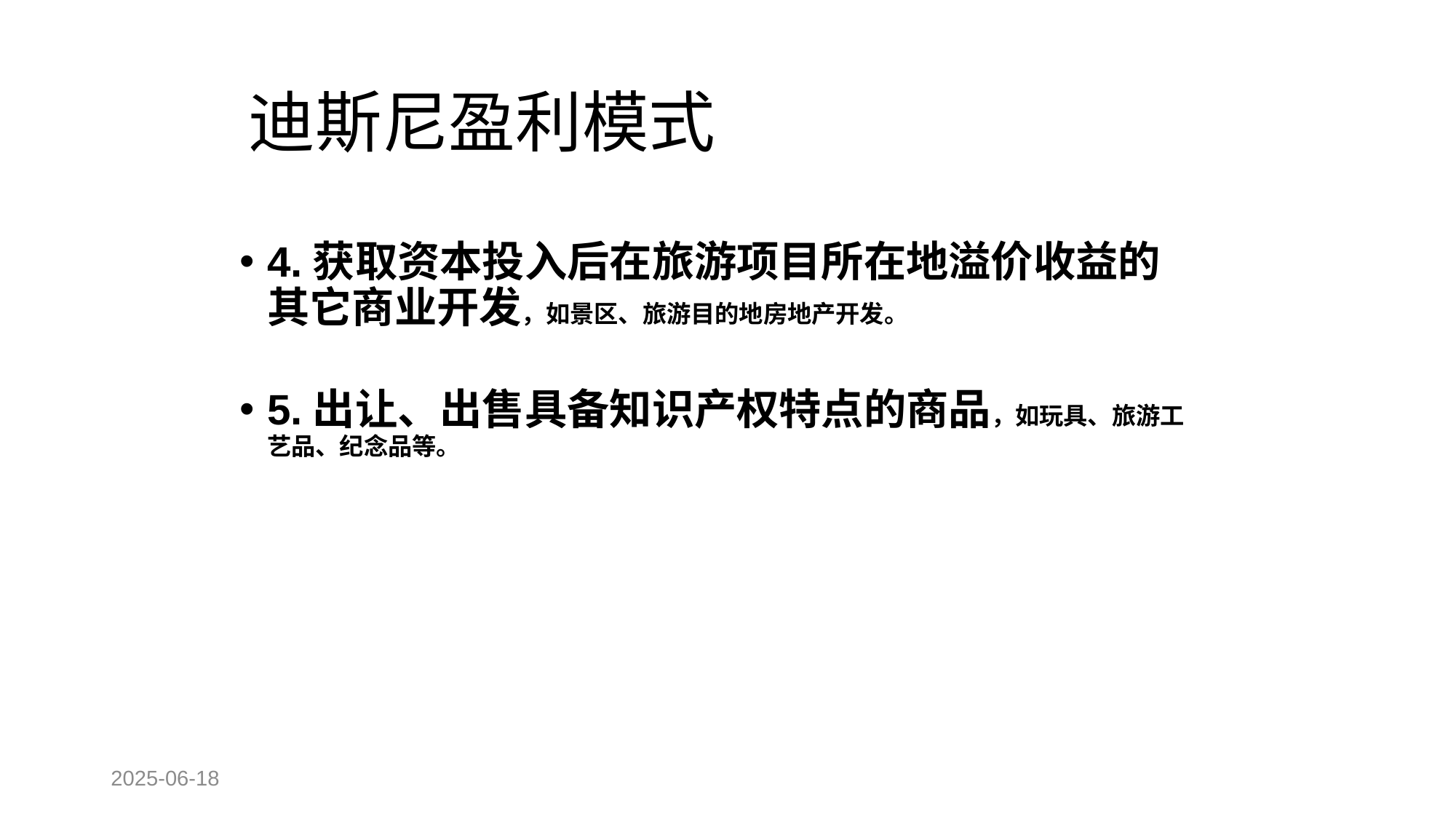

# 迪斯尼盈利模式

4.获取资本投入后在旅游项目所在地溢价收益的其它商业开发，如景区、旅游目的地房地产开发。

5.出让、出售具备知识产权特点的商品，如玩具、旅游工艺品、纪念品等。

2025-06-18